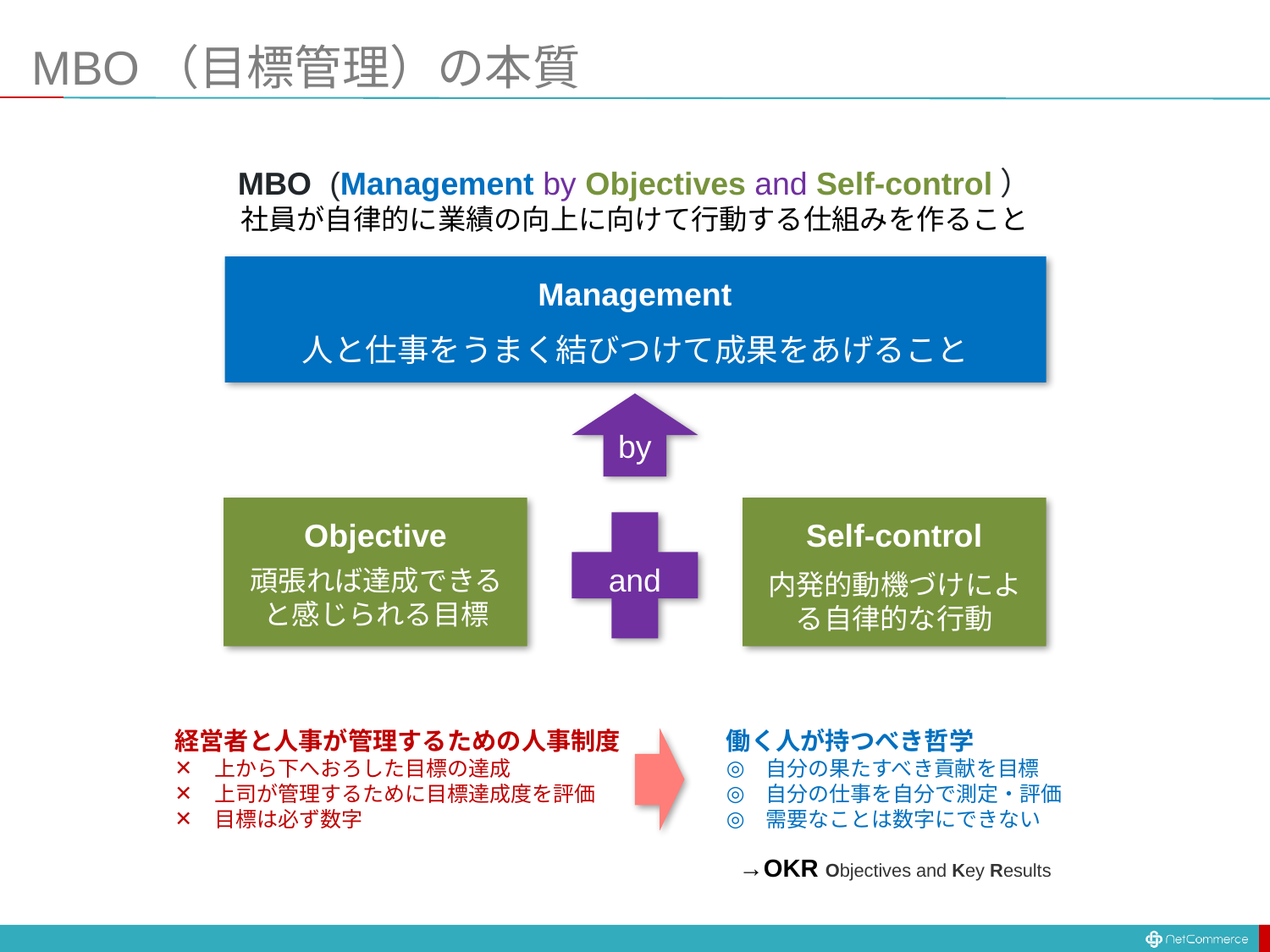

# MBO（目標管理）の本質
MBO  (Management by Objectives and Self-control）
社員が自律的に業績の向上に向けて行動する仕組みを作ること

Management
人と仕事をうまく結びつけて成果をあげること

by

Objective
Self-control

and
頑張れば達成できると感じられる目標
内発的動機づけによる自律的な行動
経営者と人事が管理するための人事制度
上から下へおろした目標の達成
上司が管理するために目標達成度を評価
目標は必ず数字
働く人が持つべき哲学
自分の果たすべき貢献を目標
自分の仕事を自分で測定・評価
需要なことは数字にできない

→OKR Objectives and Key Results